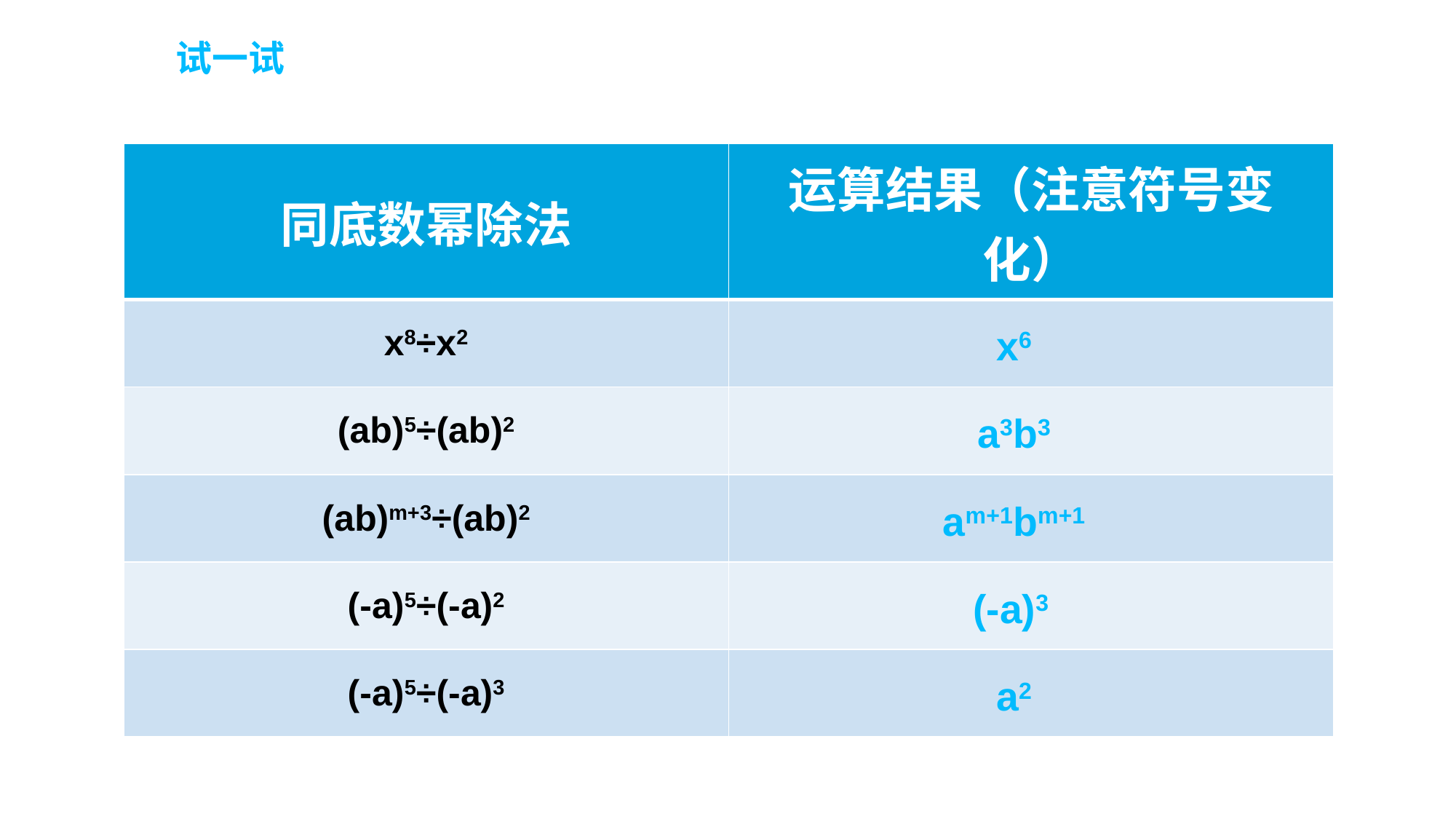

试一试
| 同底数幂除法 | 运算结果（注意符号变化） |
| --- | --- |
| x8÷x2 |  |
| (ab)5÷(ab)2 |  |
| (ab)m+3÷(ab)2 |  |
| (-a)5÷(-a)2 |  |
| (-a)5÷(-a)3 |  |
x6
a3b3
am+1bm+1
(-a)3
a2